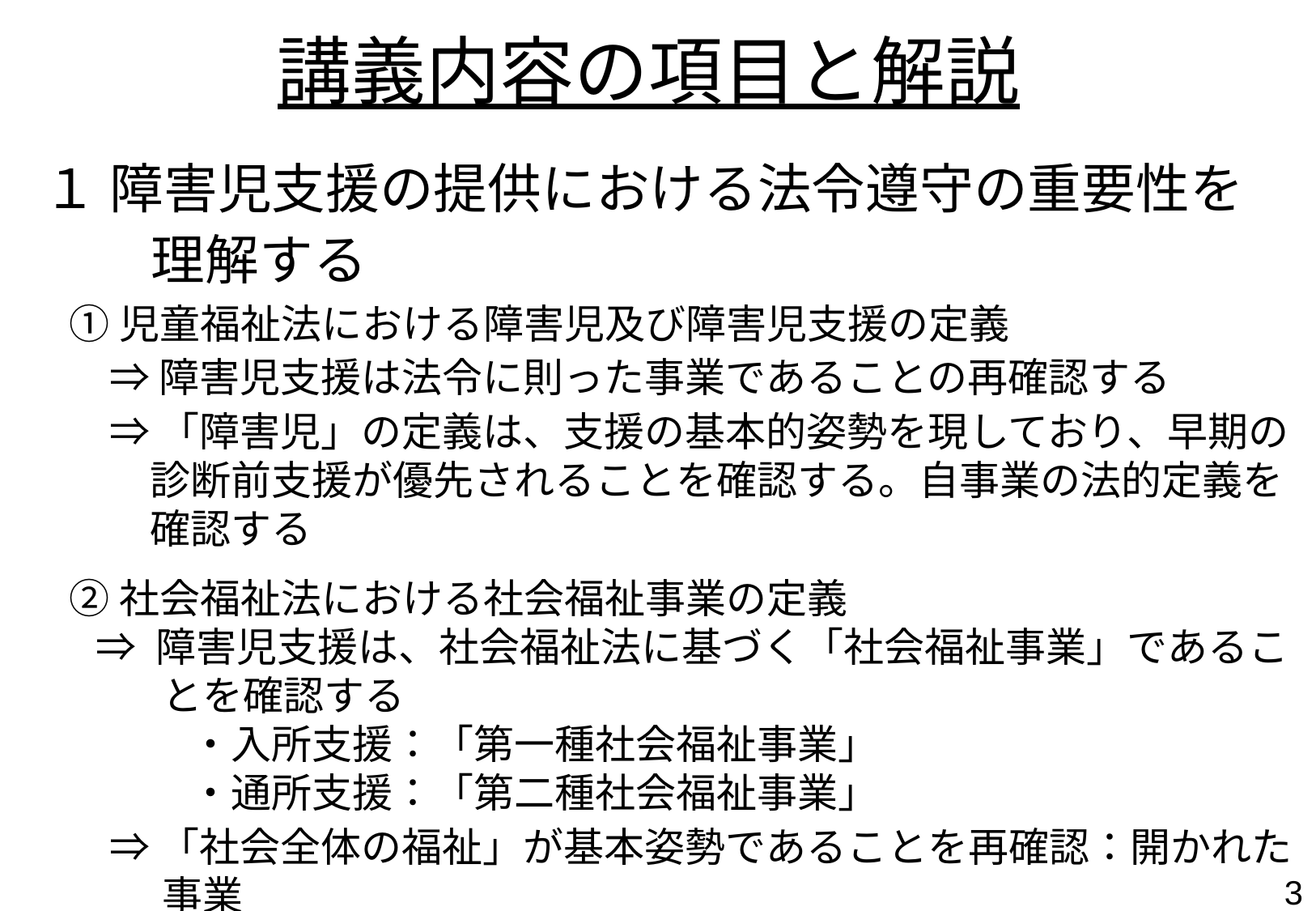

# 講義内容の項目と解説
１ 障害児支援の提供における法令遵守の重要性を　　理解する
①児童福祉法における障害児及び障害児支援の定義
　⇒ 障害児支援は法令に則った事業であることの再確認する
　⇒ 「障害児」の定義は、支援の基本的姿勢を現しており、早期の診断前支援が優先されることを確認する。自事業の法的定義を確認する
②社会福祉法における社会福祉事業の定義
   ⇒ 障害児支援は、社会福祉法に基づく「社会福祉事業」であることを確認する
　　　・入所支援：「第一種社会福祉事業」
　　　・通所支援：「第二種社会福祉事業」
　⇒ 「社会全体の福祉」が基本姿勢であることを再確認：開かれた事業
③将来に大きな影響を与える大切な時期に関わる重大な責任
3